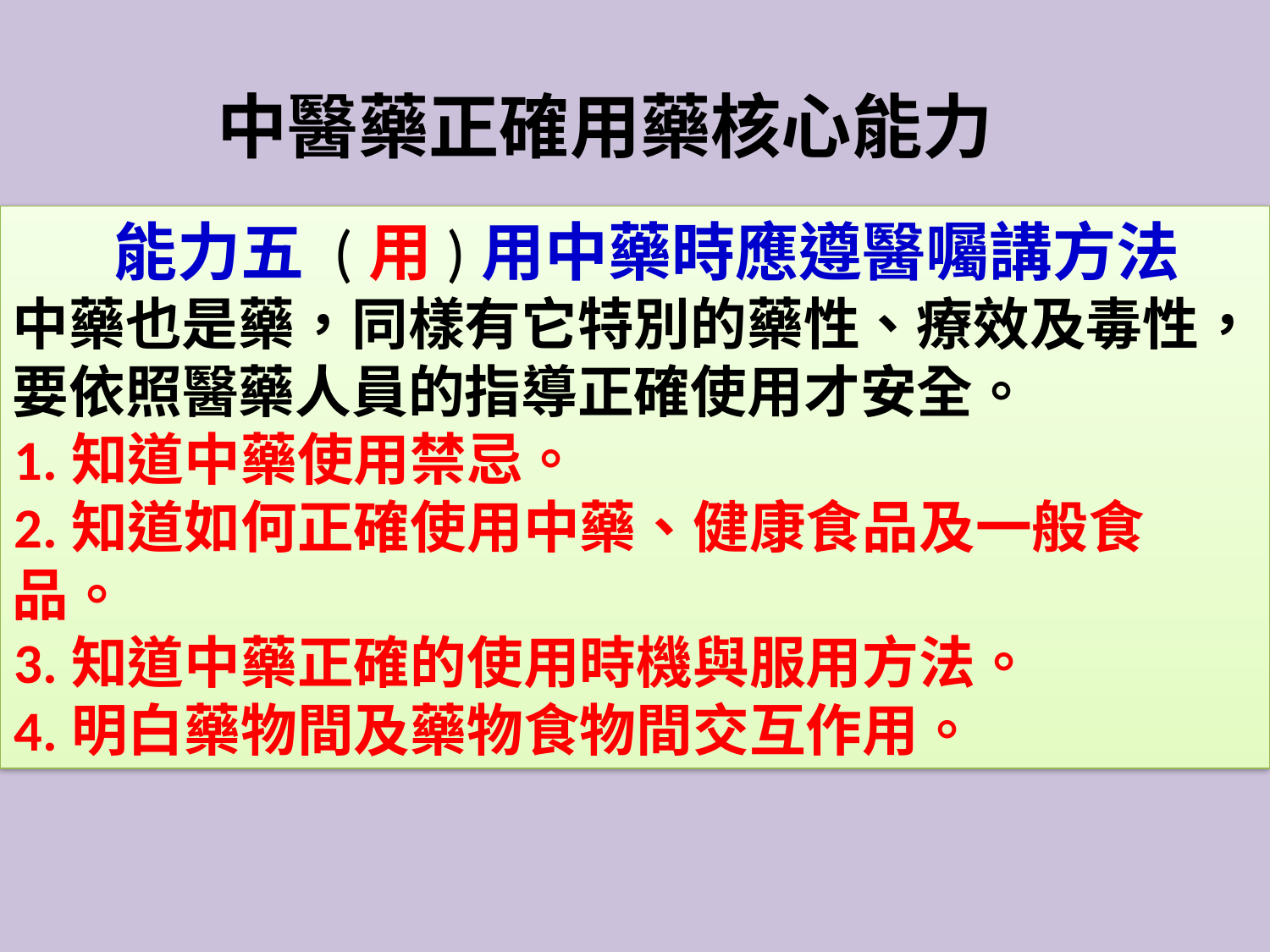

中醫藥正確用藥核心能力
      能力五 (用)用中藥時應遵醫囑講方法
中藥也是藥，同樣有它特別的藥性、療效及毒性，要依照醫藥人員的指導正確使用才安全。
1.知道中藥使用禁忌。
2.知道如何正確使用中藥、健康食品及一般食品。
3.知道中藥正確的使用時機與服用方法。
4.明白藥物間及藥物食物間交互作用。